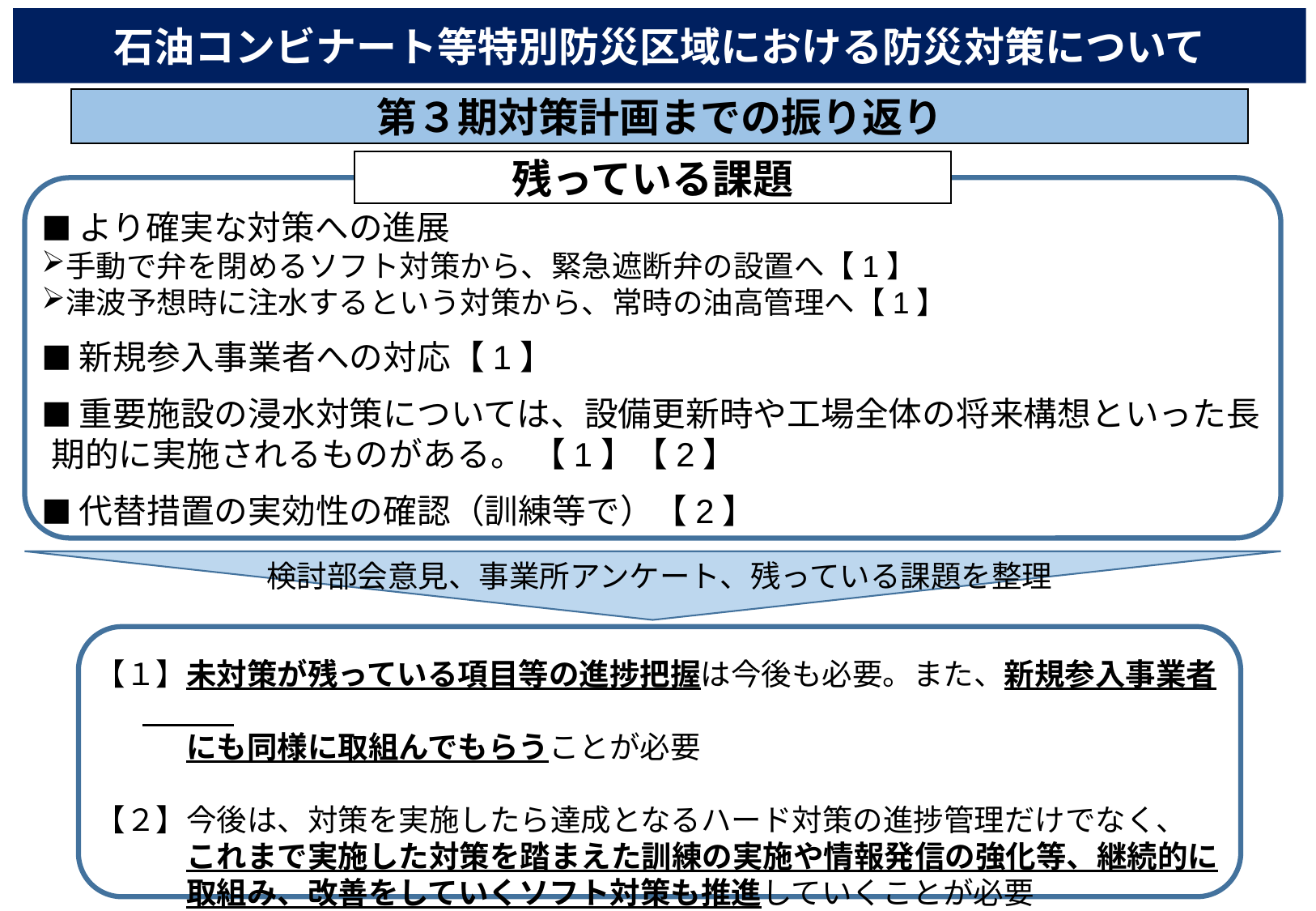

石油コンビナート等特別防災区域における防災対策について
第３期対策計画までの振り返り
残っている課題
■より確実な対策への進展
手動で弁を閉めるソフト対策から、緊急遮断弁の設置へ【1】
津波予想時に注水するという対策から、常時の油高管理へ【1】

■新規参入事業者への対応【1】

■重要施設の浸水対策については、設備更新時や工場全体の将来構想といった長期的に実施されるものがある。 【1】【2】

■代替措置の実効性の確認（訓練等で）【2】

検討部会意見、事業所アンケート、残っている課題を整理
【１】未対策が残っている項目等の進捗把握は今後も必要。また、新規参入事業者
　　　にも同様に取組んでもらうことが必要

【２】今後は、対策を実施したら達成となるハード対策の進捗管理だけでなく、
　　　これまで実施した対策を踏まえた訓練の実施や情報発信の強化等、継続的に
　　　取組み、改善をしていくソフト対策も推進していくことが必要